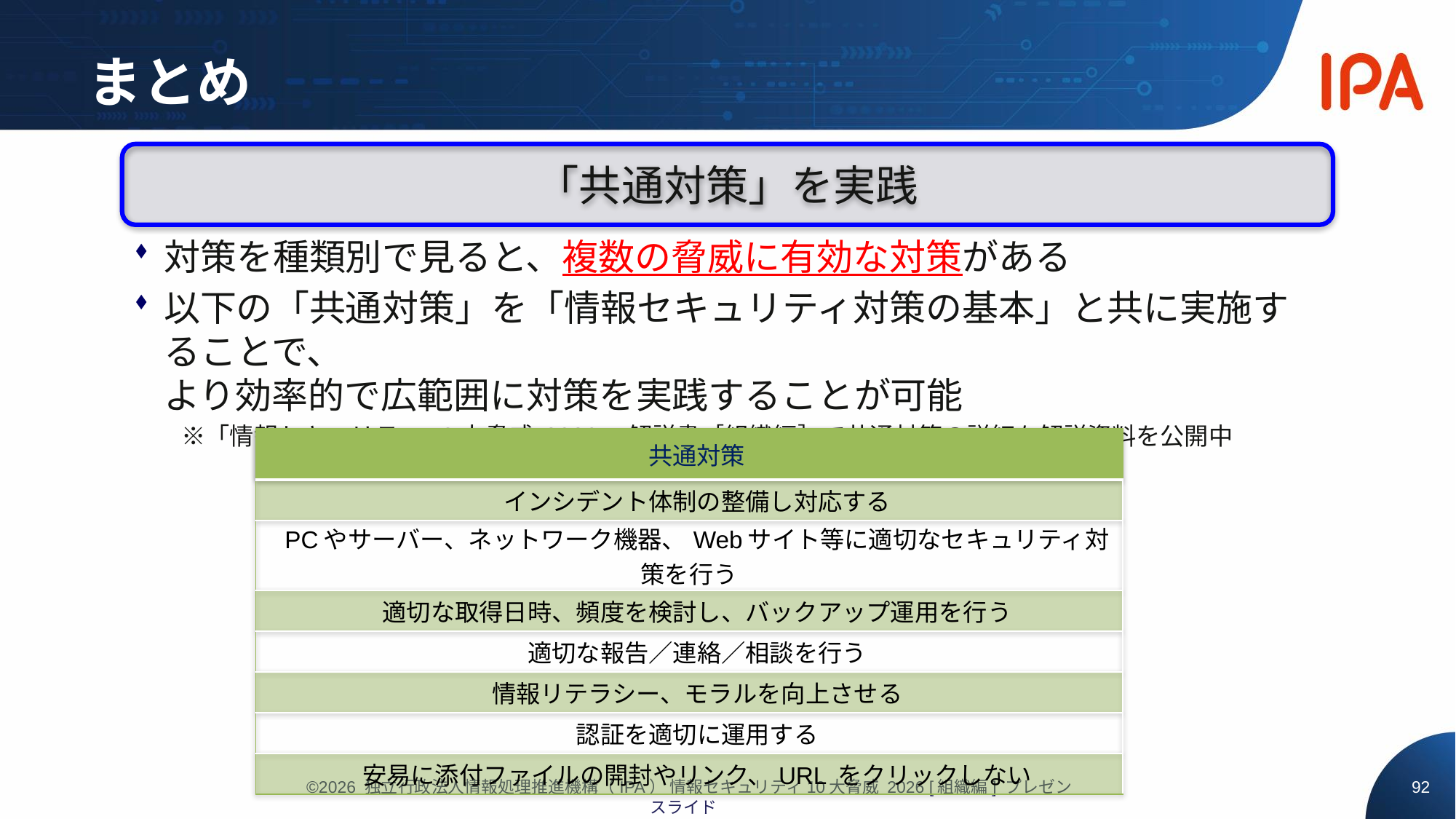

# まとめ
「共通対策」を実践
対策を種類別で見ると、複数の脅威に有効な対策がある
以下の「共通対策」を「情報セキュリティ対策の基本」と共に実施することで、
より効率的で広範囲に対策を実践することが可能
　　※「情報セキュリティ10大脅威 2026」解説書［組織編］で共通対策の詳細な解説資料を公開中

| 共通対策 |
| --- |
| インシデント体制の整備し対応する |
| PCやサーバー、ネットワーク機器、Webサイト等に適切なセキュリティ対策を行う |
| 適切な取得日時、頻度を検討し、バックアップ運用を行う |
| 適切な報告／連絡／相談を行う |
| 情報リテラシー、モラルを向上させる |
| 認証を適切に運用する |
| 安易に添付ファイルの開封やリンク、URL をクリックしない |
92
©2026 独立行政法人情報処理推進機構（IPA） 情報セキュリティ10大脅威 2026 [組織編] プレゼンスライド